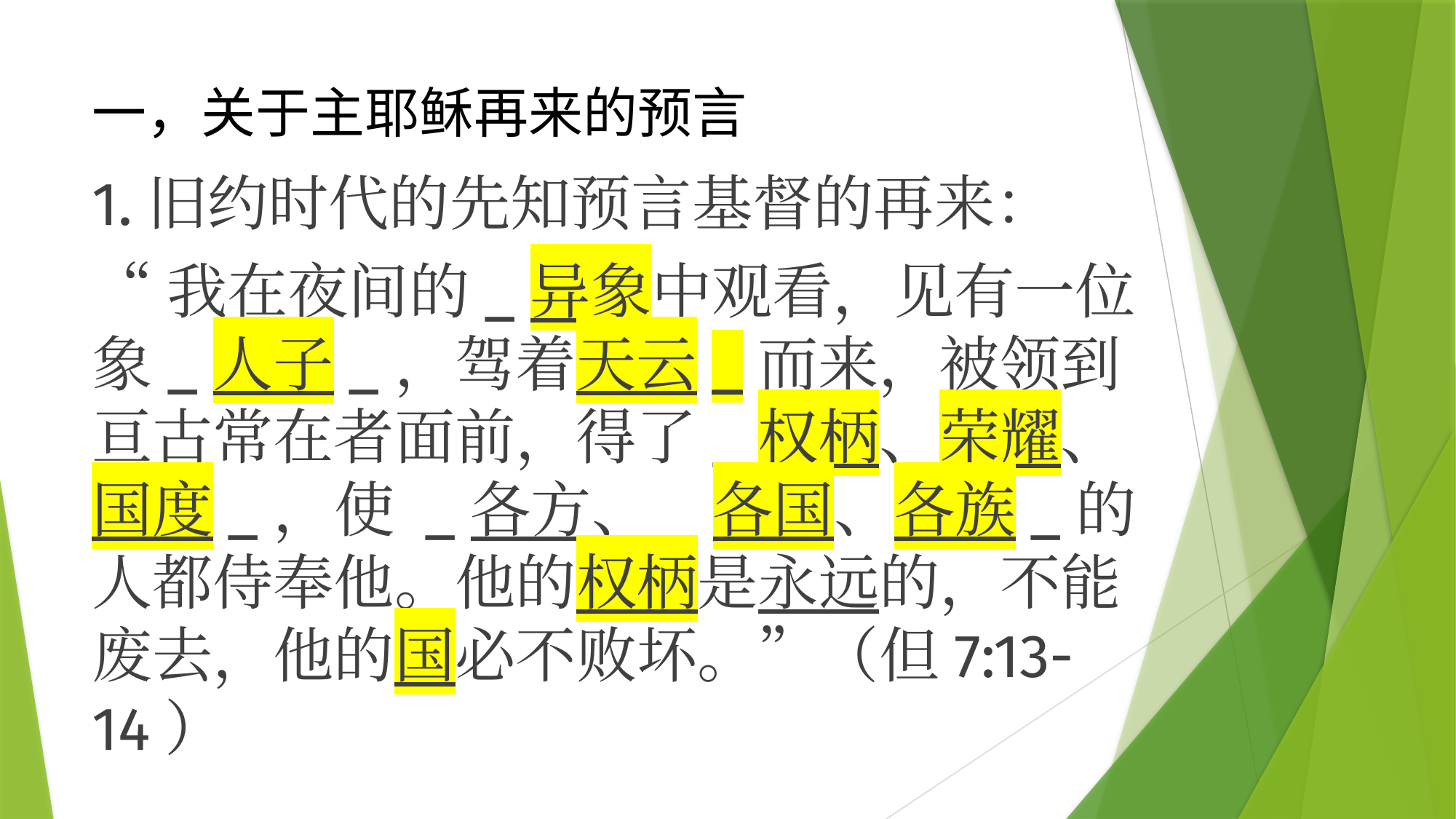

# 一，关于主耶稣再来的预言
1.旧约时代的先知预言基督的再来：
“我在夜间的_异象中观看，见有一位象_人子_，驾着天云_而来，被领到亘古常在者面前，得了_权柄、荣耀、国度_，使 _各方、_各国、各族_的人都侍奉他。他的权柄是永远的，不能废去，他的国必不败坏。”（但7:13-14）